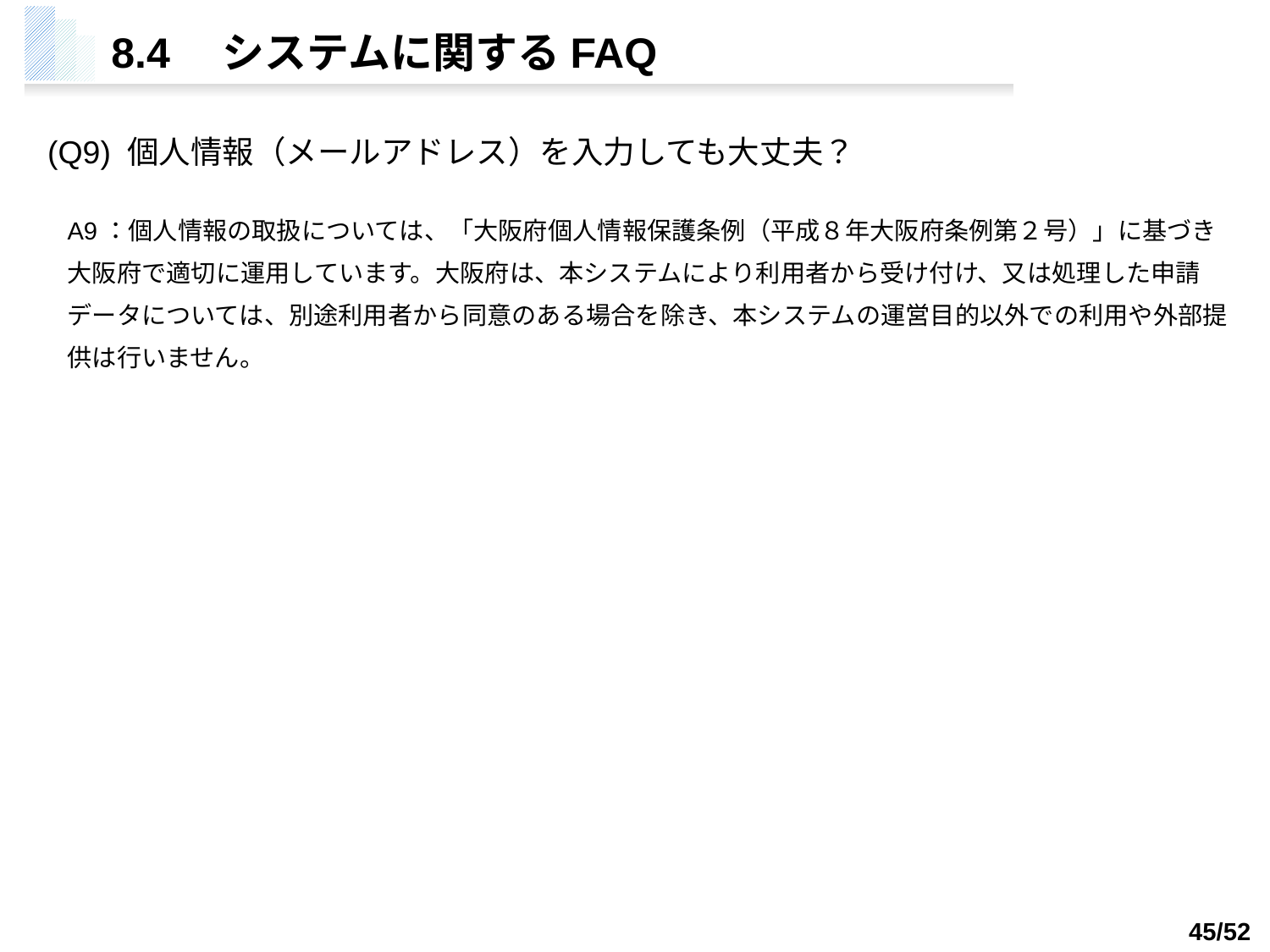

8.4　システムに関するFAQ
(Q9) 個人情報（メールアドレス）を入力しても大丈夫？
A9：個人情報の取扱については、「大阪府個人情報保護条例（平成８年大阪府条例第２号）」に基づき大阪府で適切に運用しています。大阪府は、本システムにより利用者から受け付け、又は処理した申請データについては、別途利用者から同意のある場合を除き、本システムの運営目的以外での利用や外部提供は行いません。